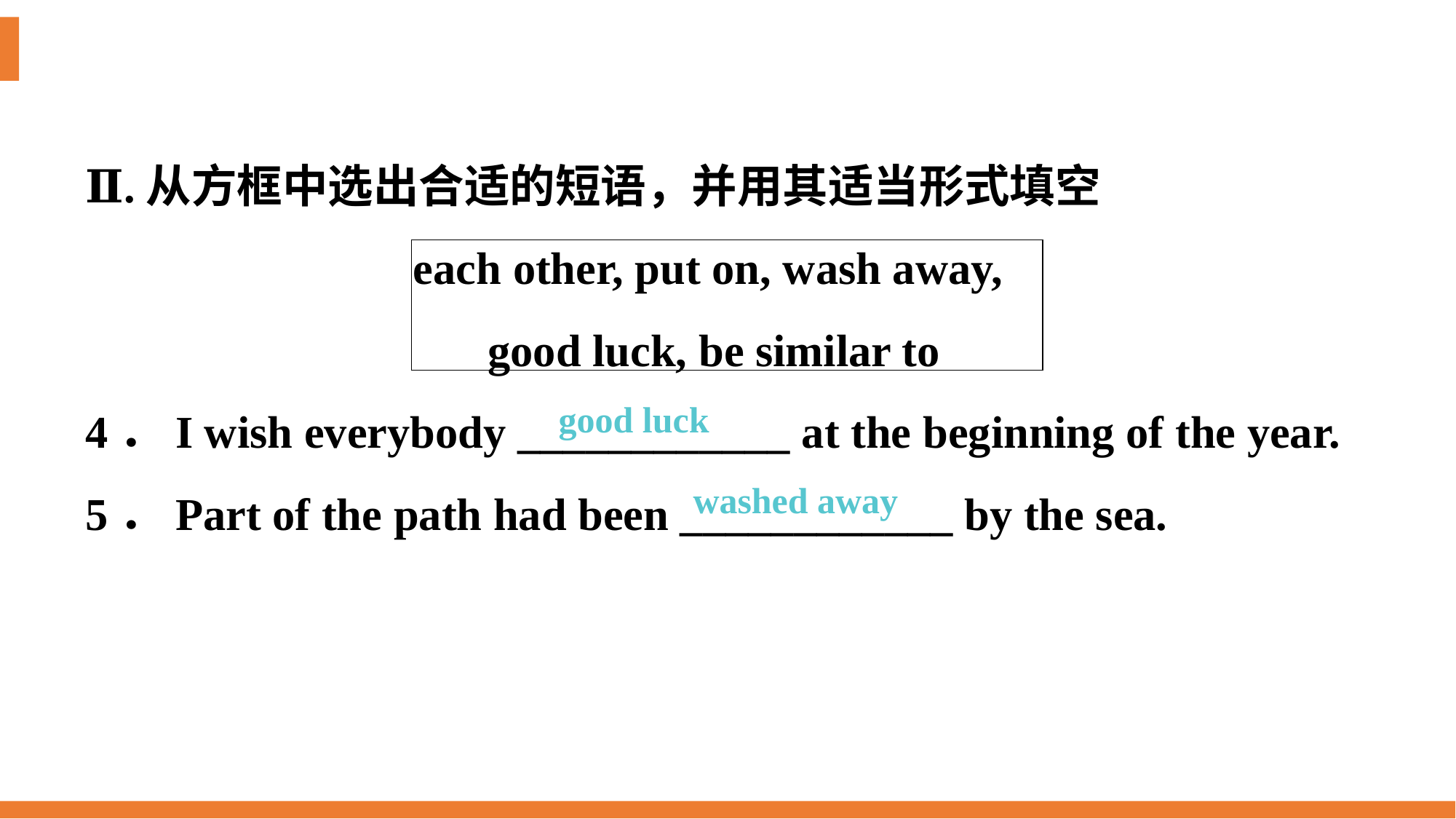

Ⅱ.从方框中选出合适的短语，并用其适当形式填空
each other, put on, wash away,
good luck, be similar to
4．I wish everybody ____________ at the beginning of the year.
5．Part of the path had been ____________ by the sea.

good luck
washed away